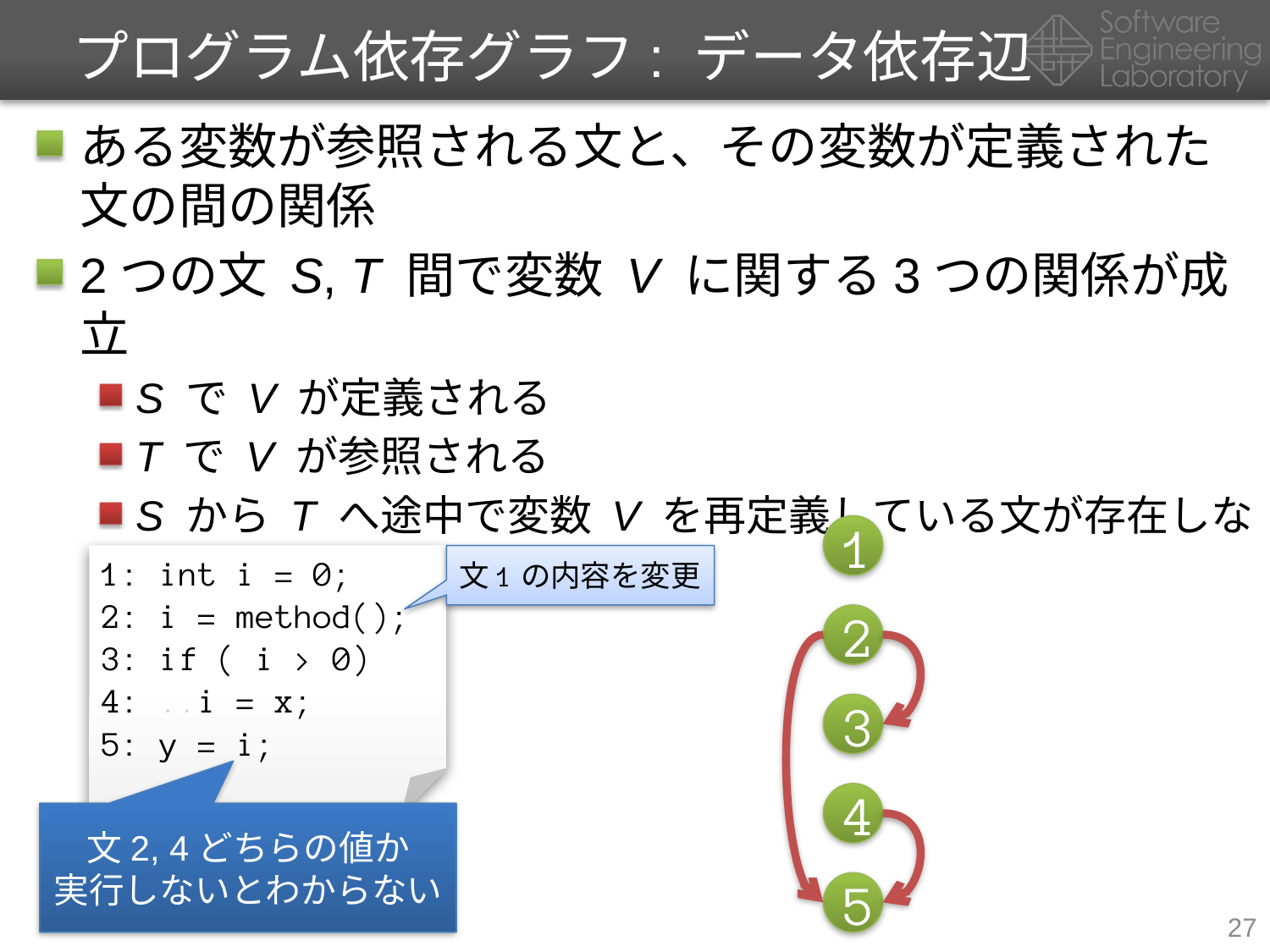

# プログラム依存グラフ: データ依存辺
ある変数が参照される文と、その変数が定義された文の間の関係
2つの文 S, T 間で変数 V に関する3つの関係が成立
S で V が定義される
T で V が参照される
S から T へ途中で変数 V を再定義している文が存在しない経路が存在

1

1: int i = 0;
2: i = method();
3: if ( i > 0)
4: ..i = x;
5: y = i;

文1の内容を変更
2
3
4
文2, 4どちらの値か
実行しないとわからない
5
27